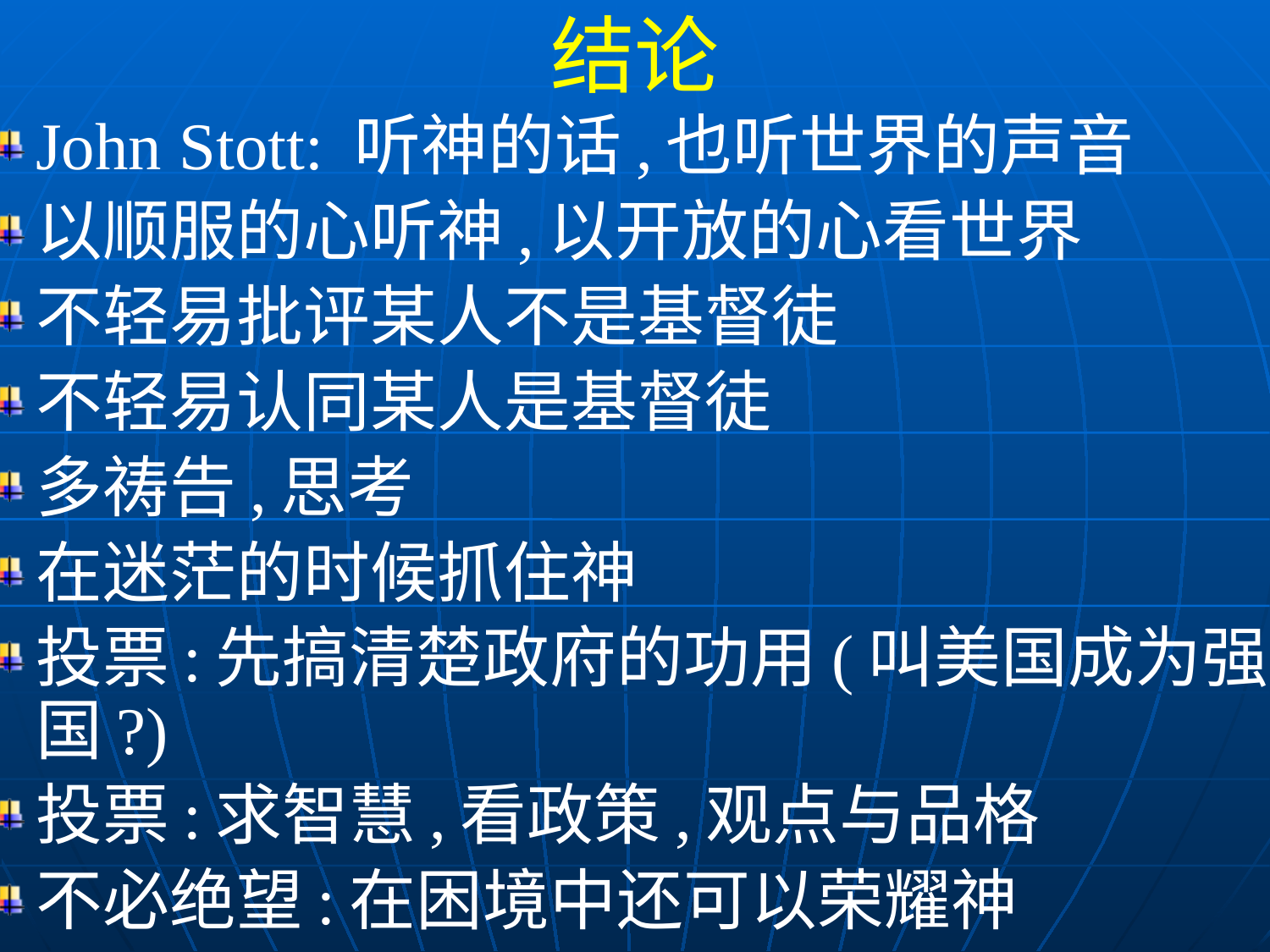

结论
John Stott: 听神的话,也听世界的声音
以顺服的心听神,以开放的心看世界
不轻易批评某人不是基督徒
不轻易认同某人是基督徒
多祷告,思考
在迷茫的时候抓住神
投票:先搞清楚政府的功用(叫美国成为强国?)
投票:求智慧,看政策,观点与品格
不必绝望:在困境中还可以荣耀神